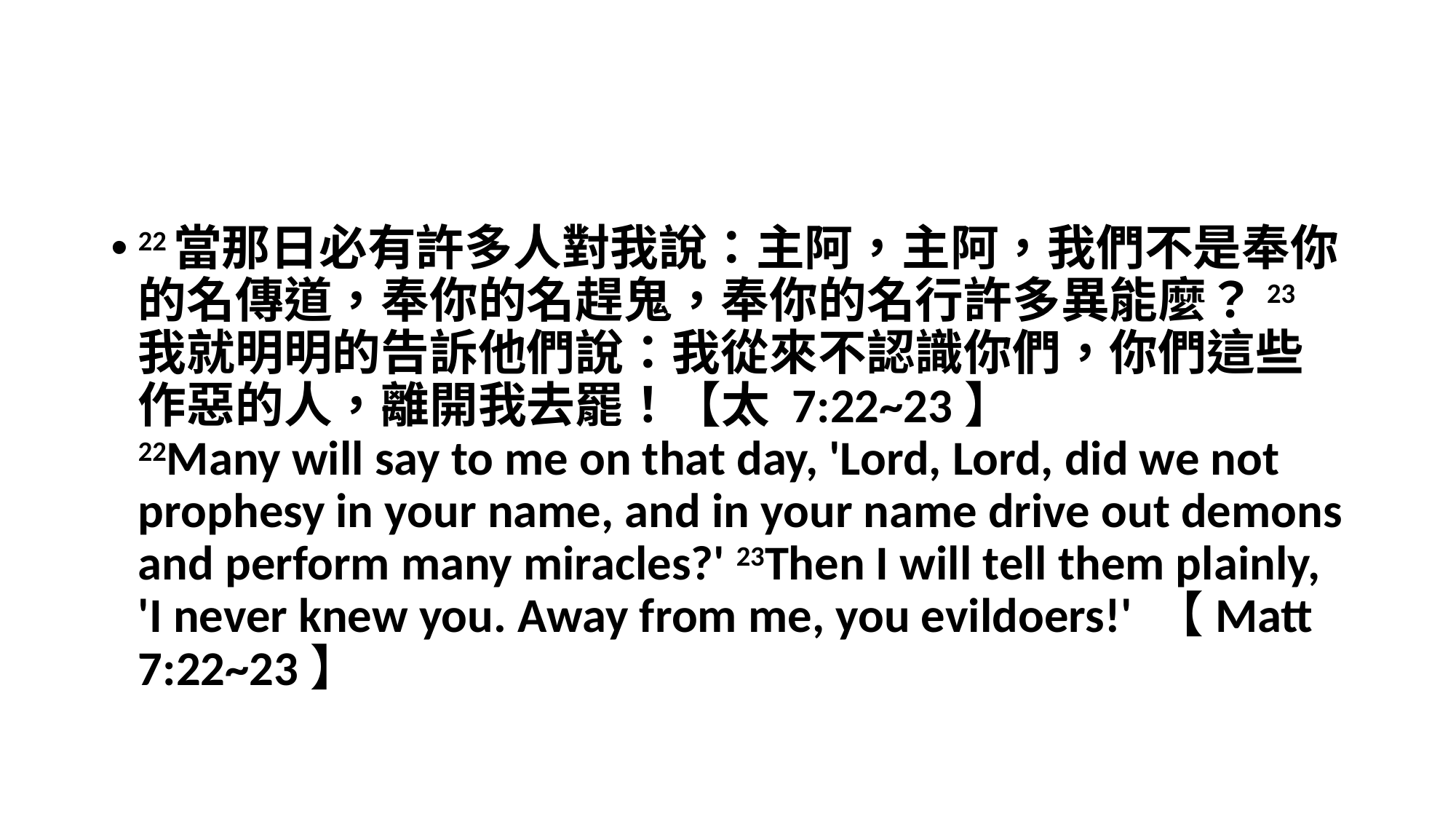

#
22當那日必有許多人對我說：主阿，主阿，我們不是奉你的名傳道，奉你的名趕鬼，奉你的名行許多異能麼？23我就明明的告訴他們說：我從來不認識你們，你們這些作惡的人，離開我去罷！【太 7:22~23】
22Many will say to me on that day, 'Lord, Lord, did we not prophesy in your name, and in your name drive out demons and perform many miracles?' 23Then I will tell them plainly, 'I never knew you. Away from me, you evildoers!' 【Matt 7:22~23】